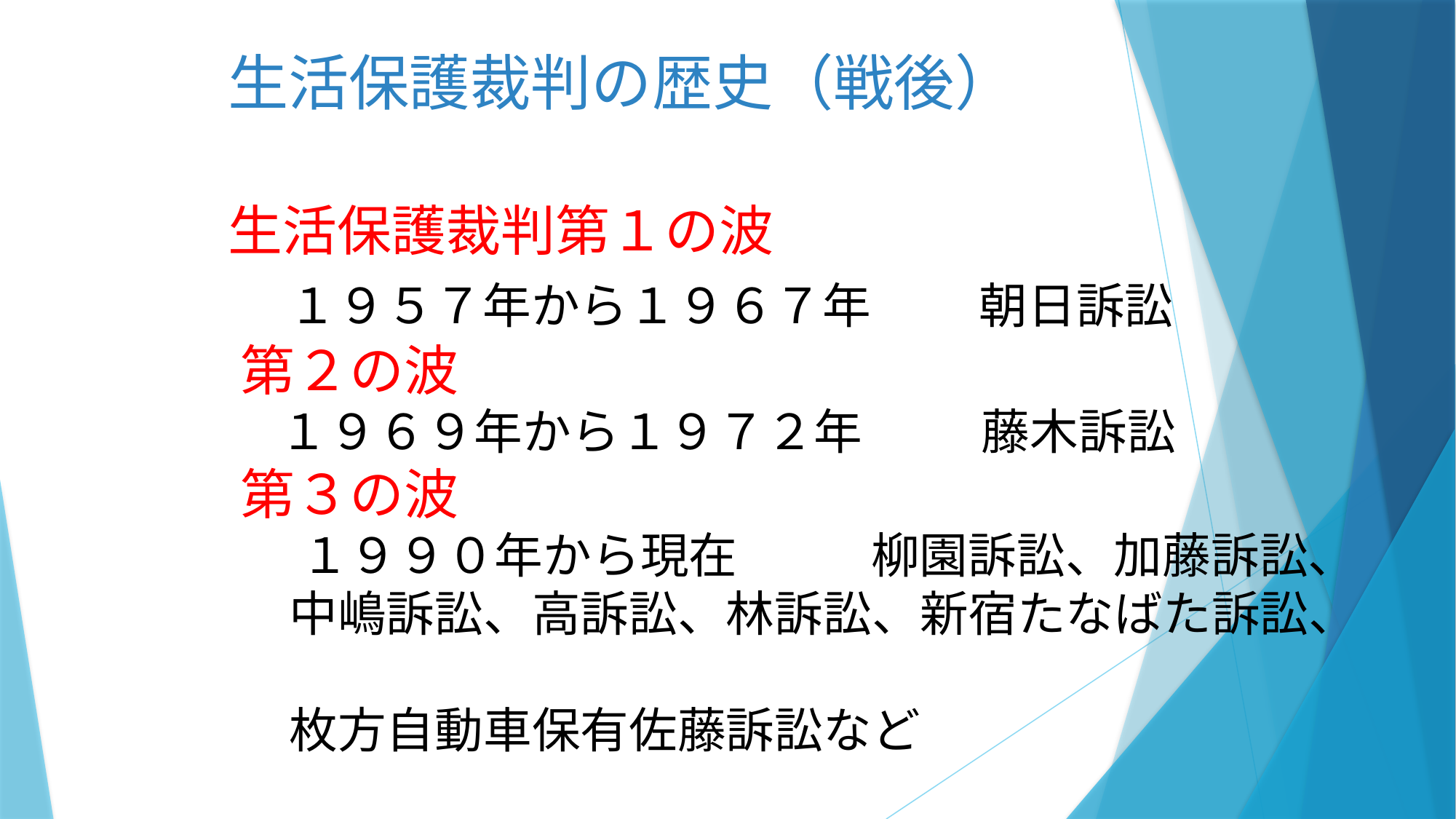

生活保護裁判の歴史（戦後）

　　　生活保護裁判第１の波
　　　　１９５７年から１９６７年　　 朝日訴訟
　　　　第２の波
　　　　　 １９６９年から１９７２年　　  藤木訴訟
　　　　第３の波
　　　　　　１９９０年から現在　　　柳園訴訟、加藤訴訟、
　　　　　中嶋訴訟、高訴訟、林訴訟、新宿たなばた訴訟、
　　　　　枚方自動車保有佐藤訴訟など